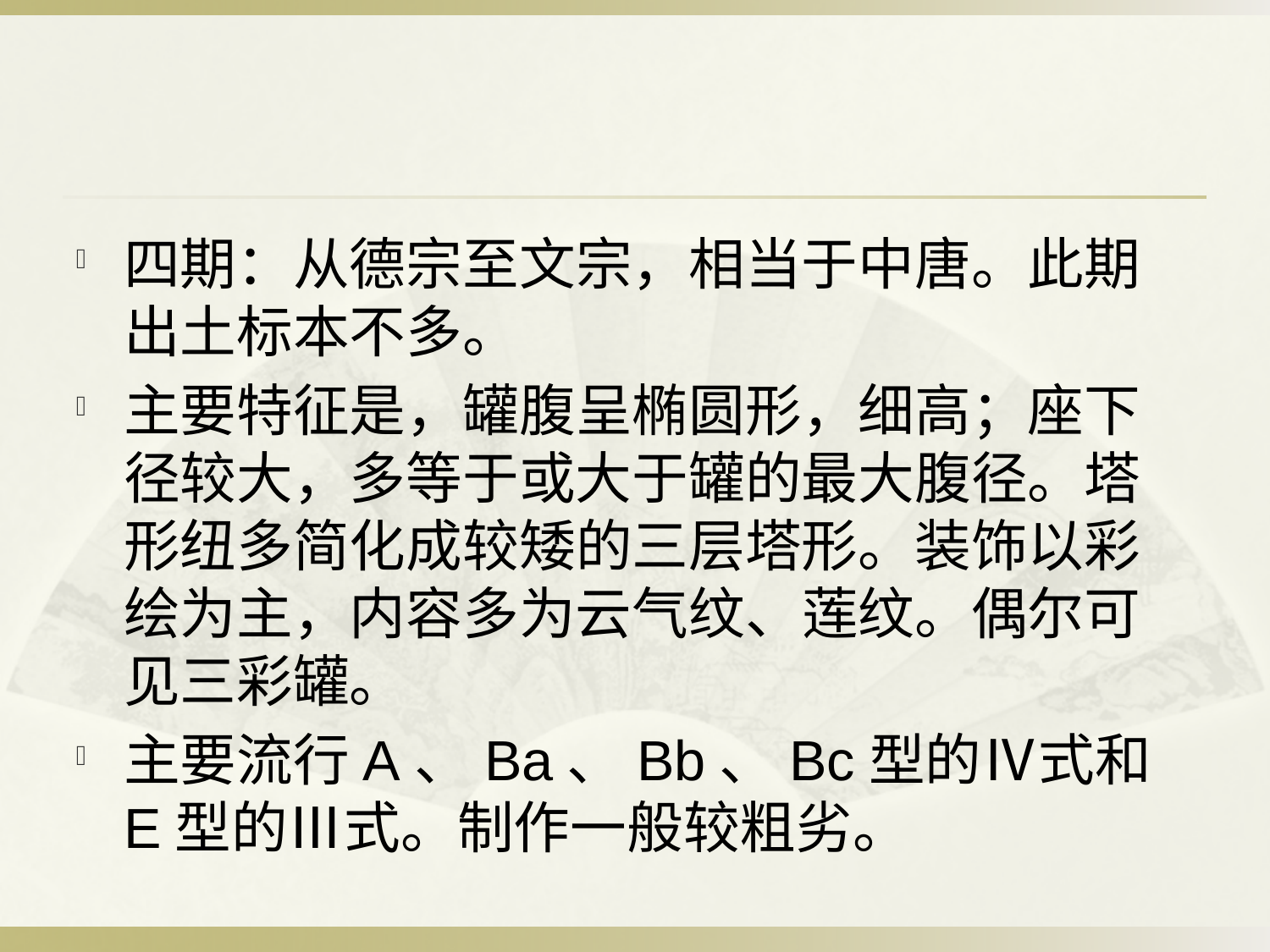

#
四期：从德宗至文宗，相当于中唐。此期出土标本不多。
主要特征是，罐腹呈椭圆形，细高；座下径较大，多等于或大于罐的最大腹径。塔形纽多简化成较矮的三层塔形。装饰以彩绘为主，内容多为云气纹、莲纹。偶尔可见三彩罐。
主要流行A、Ba、Bb、Bc型的Ⅳ式和E型的Ⅲ式。制作一般较粗劣。